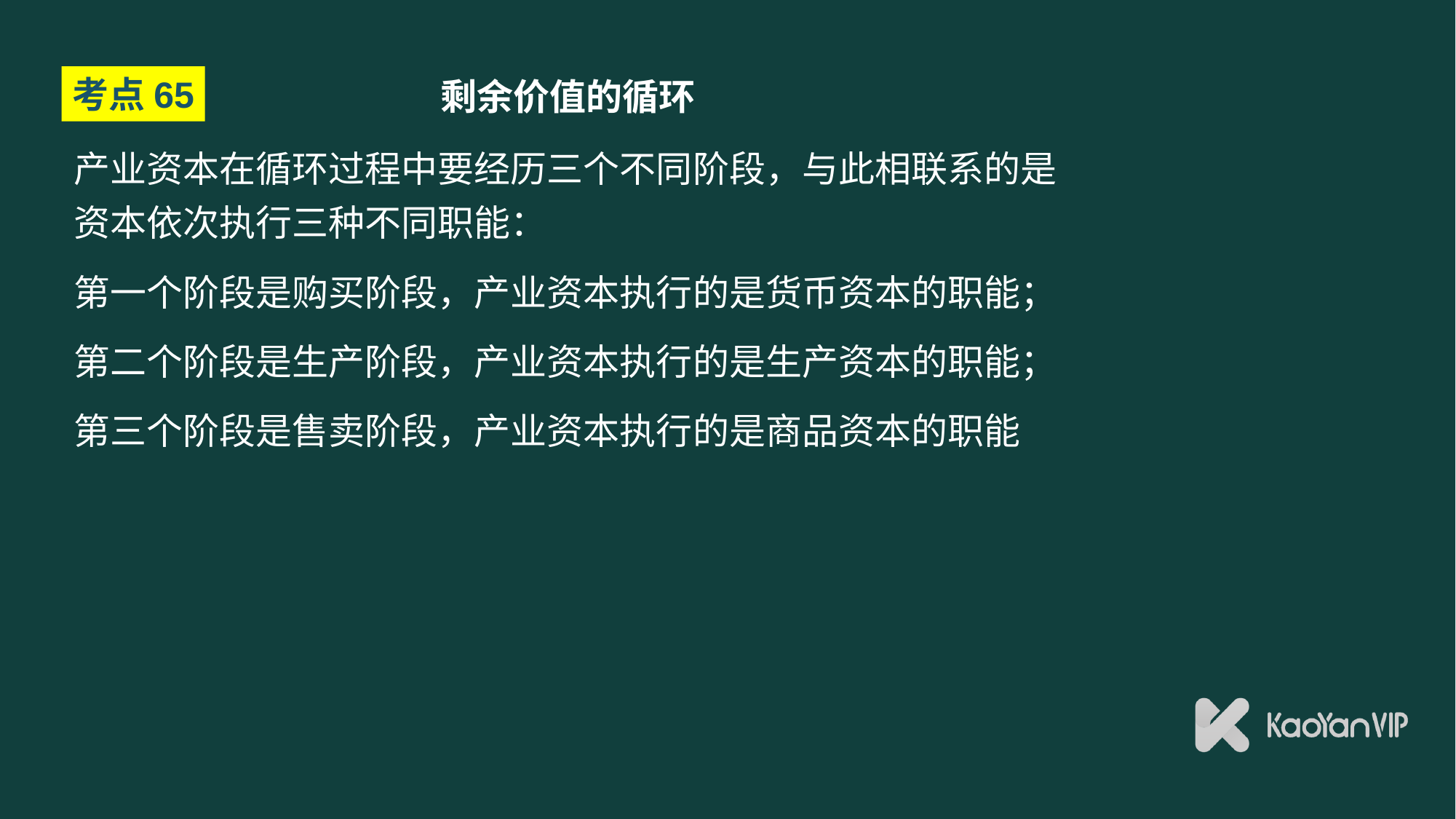

# 剩余价值的循环
考点65
产业资本在循环过程中要经历三个不同阶段，与此相联系的是资本依次执行三种不同职能：
第一个阶段是购买阶段，产业资本执行的是货币资本的职能；
第二个阶段是生产阶段，产业资本执行的是生产资本的职能；
第三个阶段是售卖阶段，产业资本执行的是商品资本的职能